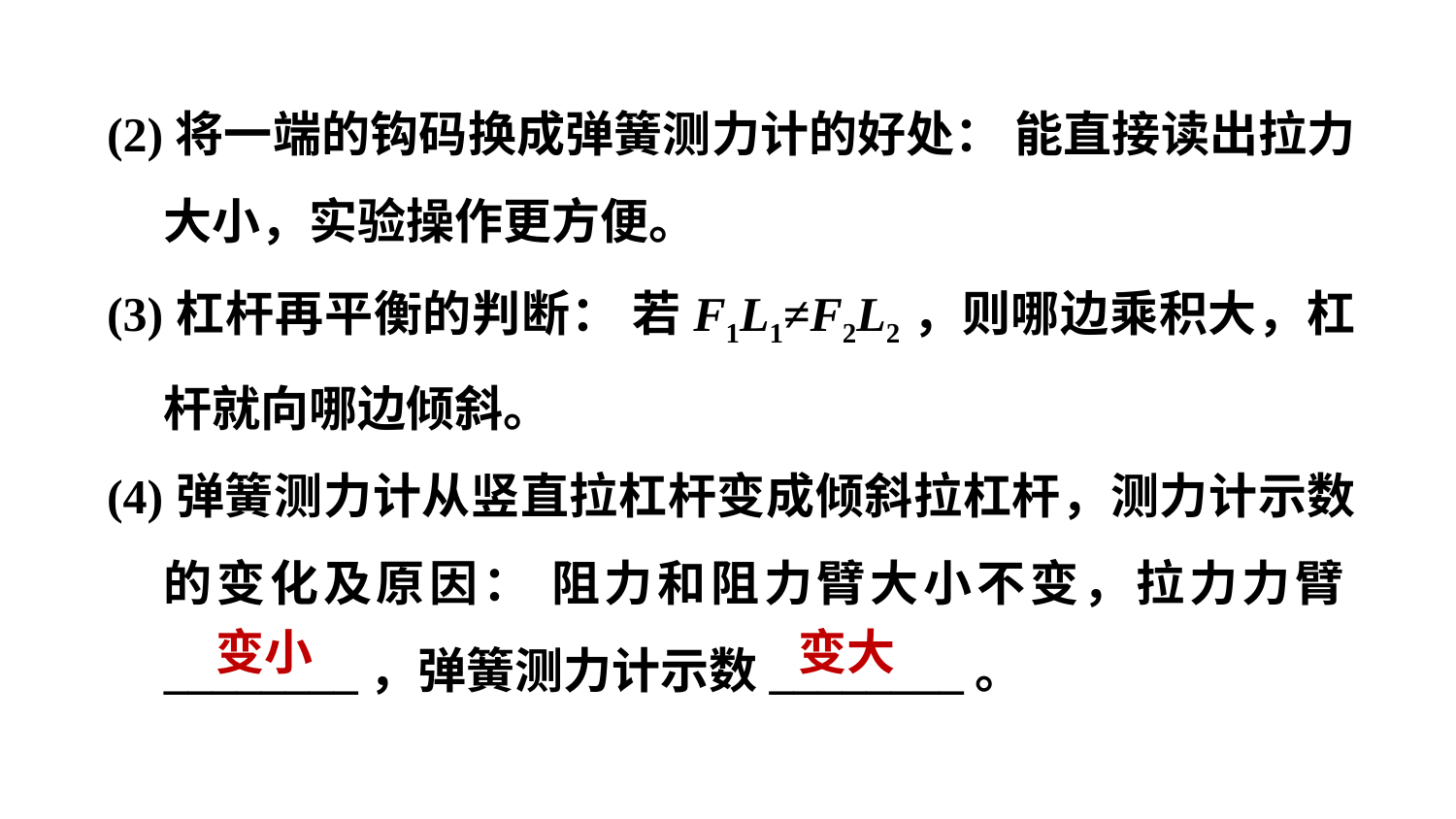

(2)将一端的钩码换成弹簧测力计的好处： 能直接读出拉力大小，实验操作更方便。
(3)杠杆再平衡的判断： 若F1L1≠F2L2，则哪边乘积大，杠杆就向哪边倾斜。
(4)弹簧测力计从竖直拉杠杆变成倾斜拉杠杆，测力计示数的变化及原因： 阻力和阻力臂大小不变，拉力力臂________，弹簧测力计示数________。
变小
变大